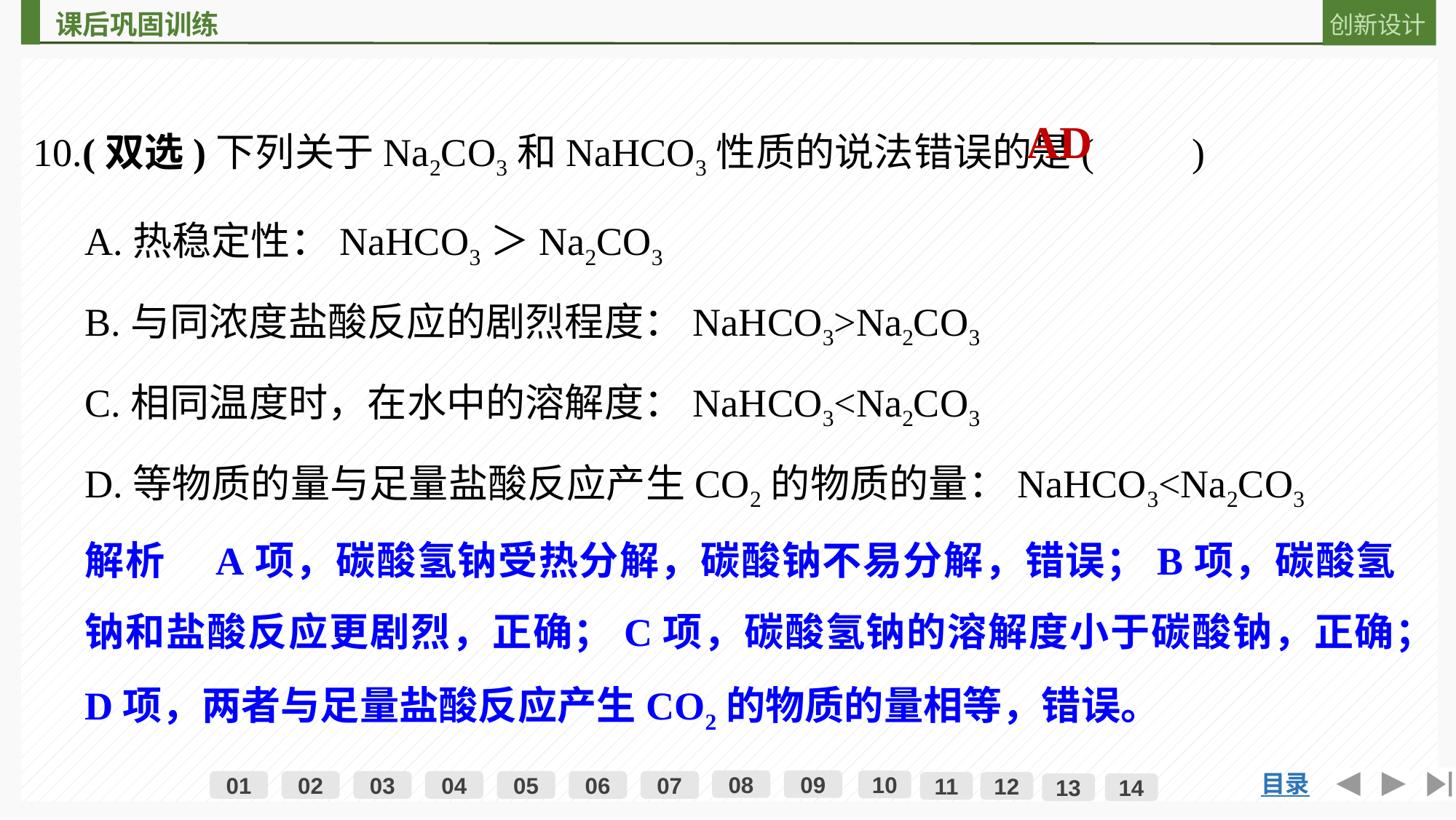

10.(双选)下列关于Na2CO3和NaHCO3性质的说法错误的是(　　)
AD
A.热稳定性：NaHCO3＞Na2CO3
B.与同浓度盐酸反应的剧烈程度：NaHCO3>Na2CO3
C.相同温度时，在水中的溶解度：NaHCO3<Na2CO3
D.等物质的量与足量盐酸反应产生CO2的物质的量：NaHCO3<Na2CO3
解析　A项，碳酸氢钠受热分解，碳酸钠不易分解，错误；B项，碳酸氢钠和盐酸反应更剧烈，正确；C项，碳酸氢钠的溶解度小于碳酸钠，正确；D项，两者与足量盐酸反应产生CO2的物质的量相等，错误。